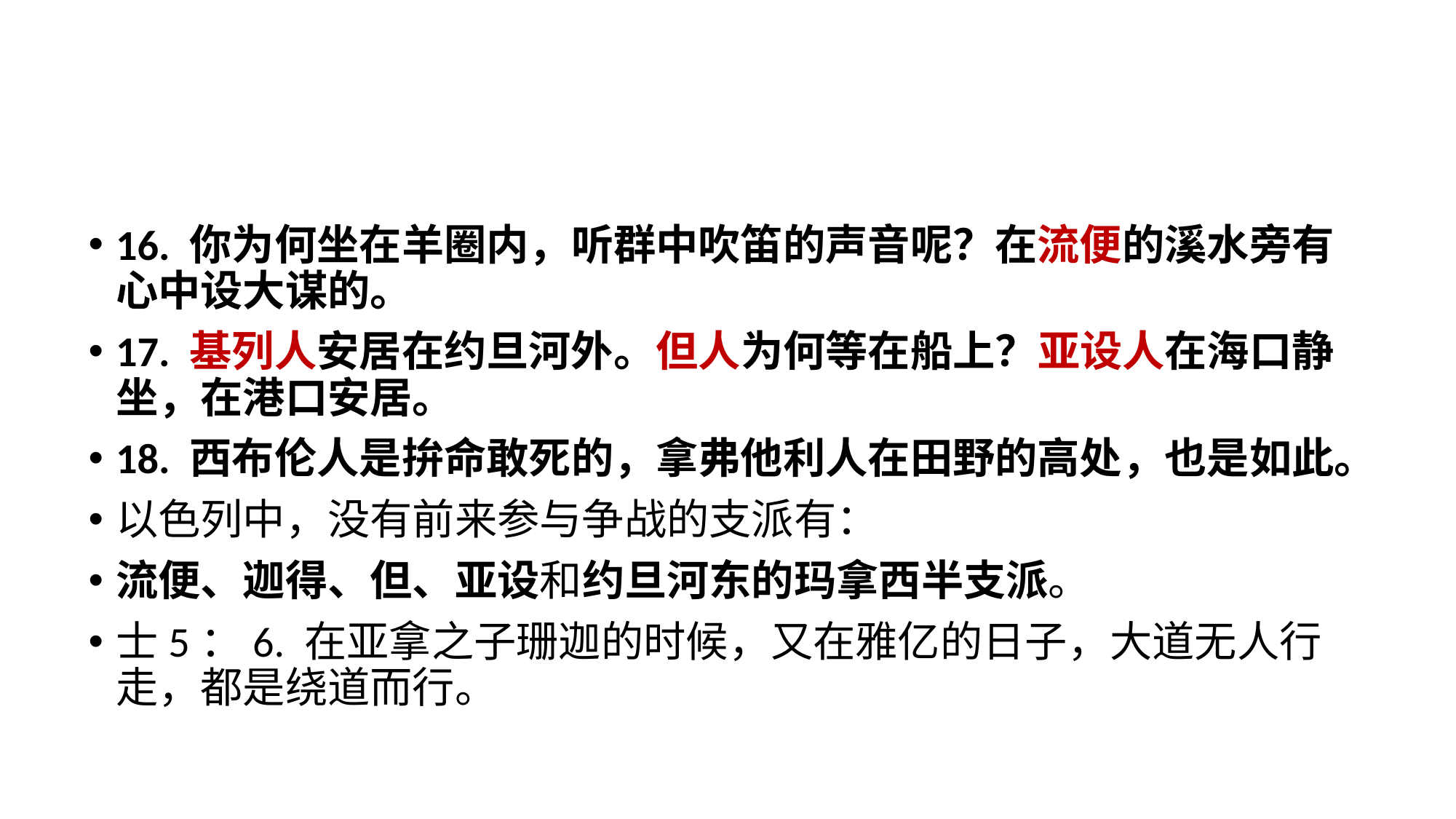

16. 你为何坐在羊圈内，听群中吹笛的声音呢？在流便的溪水旁有心中设大谋的。
17. 基列人安居在约旦河外。但人为何等在船上？亚设人在海口静坐，在港口安居。
18. 西布伦人是拚命敢死的，拿弗他利人在田野的高处，也是如此。
以色列中，没有前来参与争战的支派有：
流便、迦得、但、亚设和约旦河东的玛拿西半支派。
士5：6. 在亚拿之子珊迦的时候，又在雅亿的日子，大道无人行走，都是绕道而行。